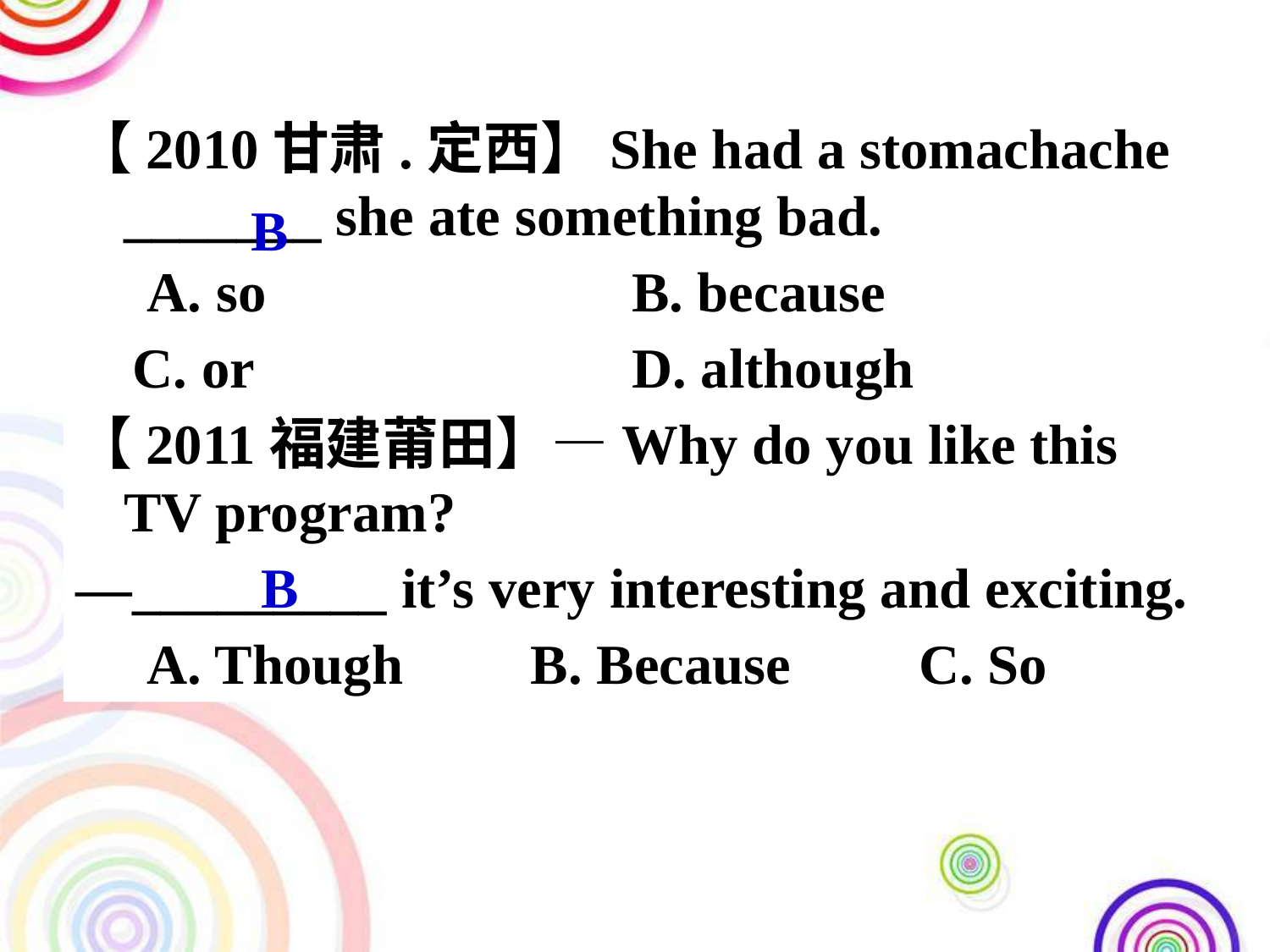

【2010甘肃.定西】She had a stomachache _______ she ate something bad.
     A. so  			B. because
    C. or  			D. although
【2011福建莆田】—Why do you like this TV program?
—_________ it’s very interesting and exciting.
     A. Though         B. Because         C. So
B
B